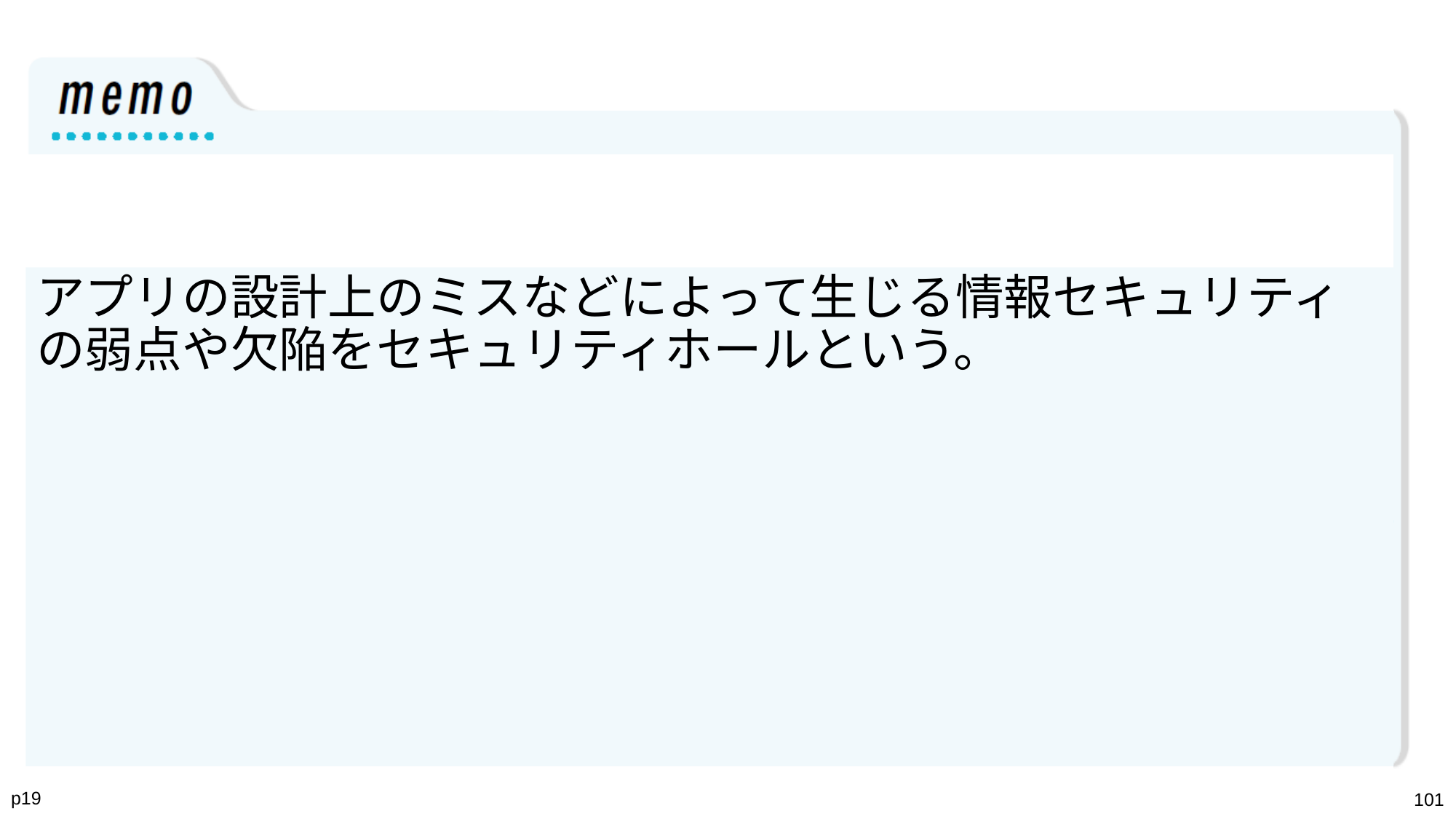

アプリの設計上のミスなどによって生じる情報セキュリティの弱点や欠陥をセキュリティホールという。
p19
101